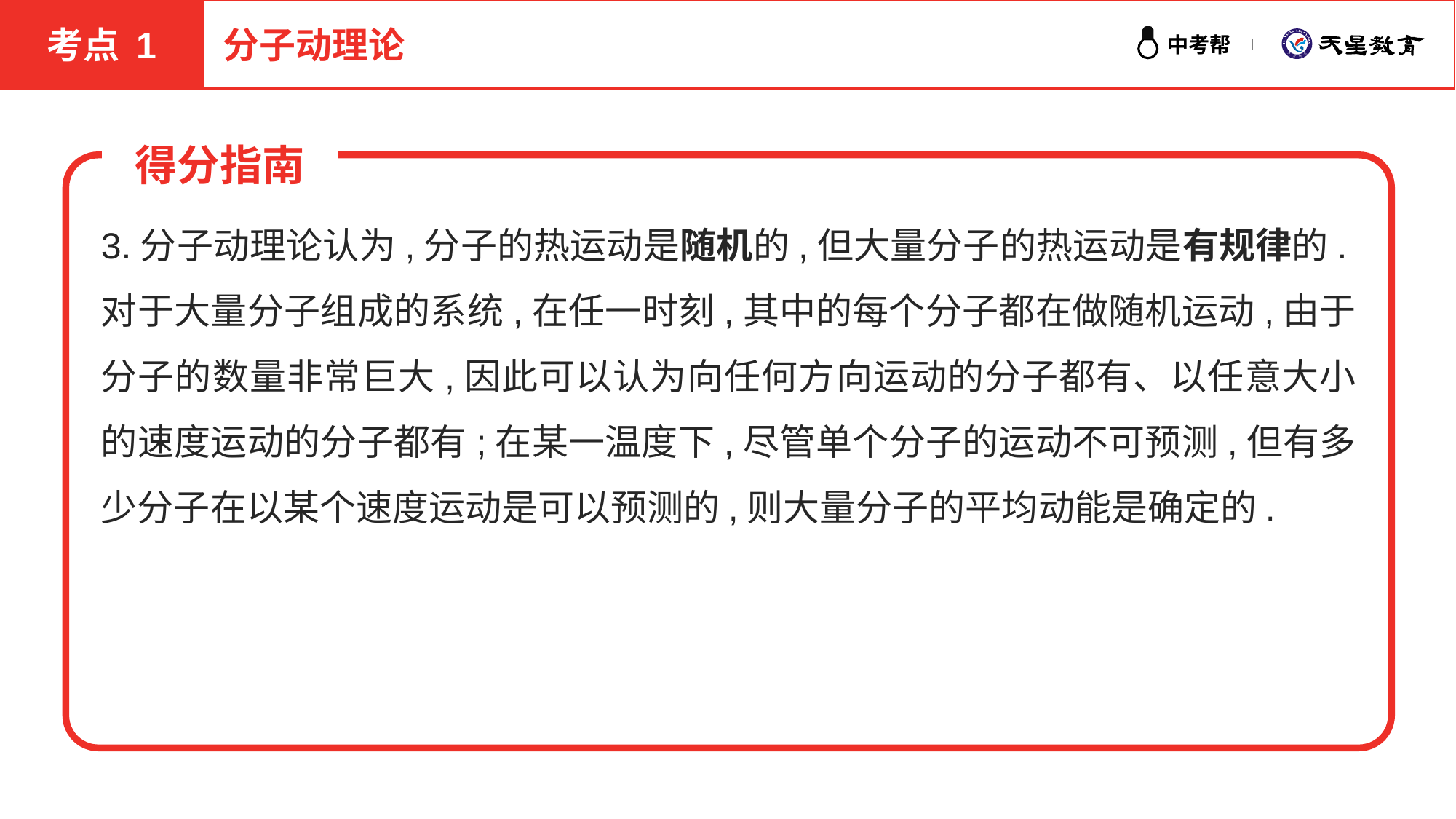

考点 1
分子动理论
得分指南

3.分子动理论认为,分子的热运动是随机的,但大量分子的热运动是有规律的.对于大量分子组成的系统,在任一时刻,其中的每个分子都在做随机运动,由于分子的数量非常巨大,因此可以认为向任何方向运动的分子都有、以任意大小的速度运动的分子都有;在某一温度下,尽管单个分子的运动不可预测,但有多少分子在以某个速度运动是可以预测的,则大量分子的平均动能是确定的.